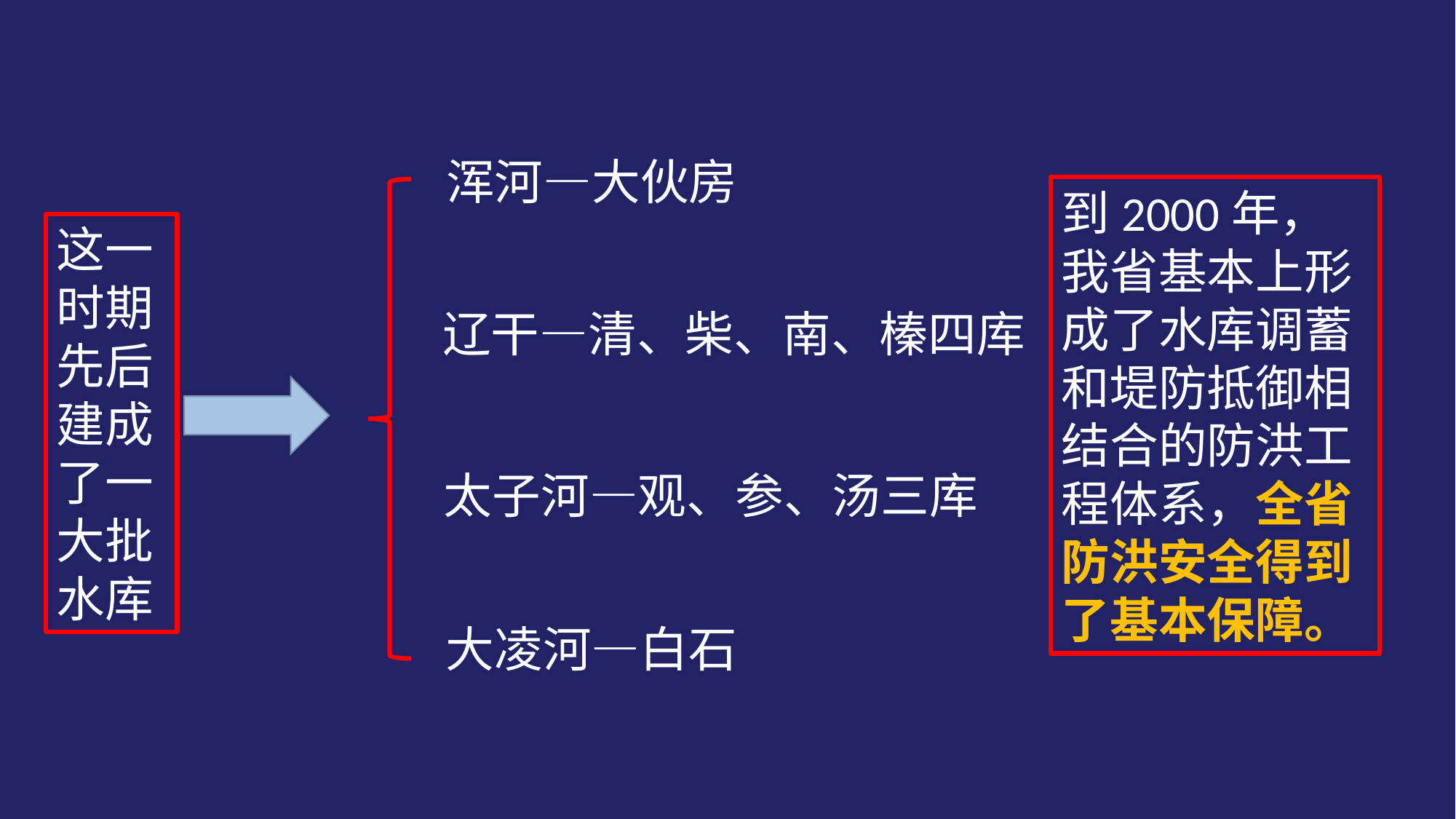

浑河—大伙房
到2000年，我省基本上形成了水库调蓄和堤防抵御相结合的防洪工程体系，全省防洪安全得到了基本保障。

这一时期先后建成了一大批水库
辽干—清、柴、南、榛四库

太子河—观、参、汤三库
大凌河—白石